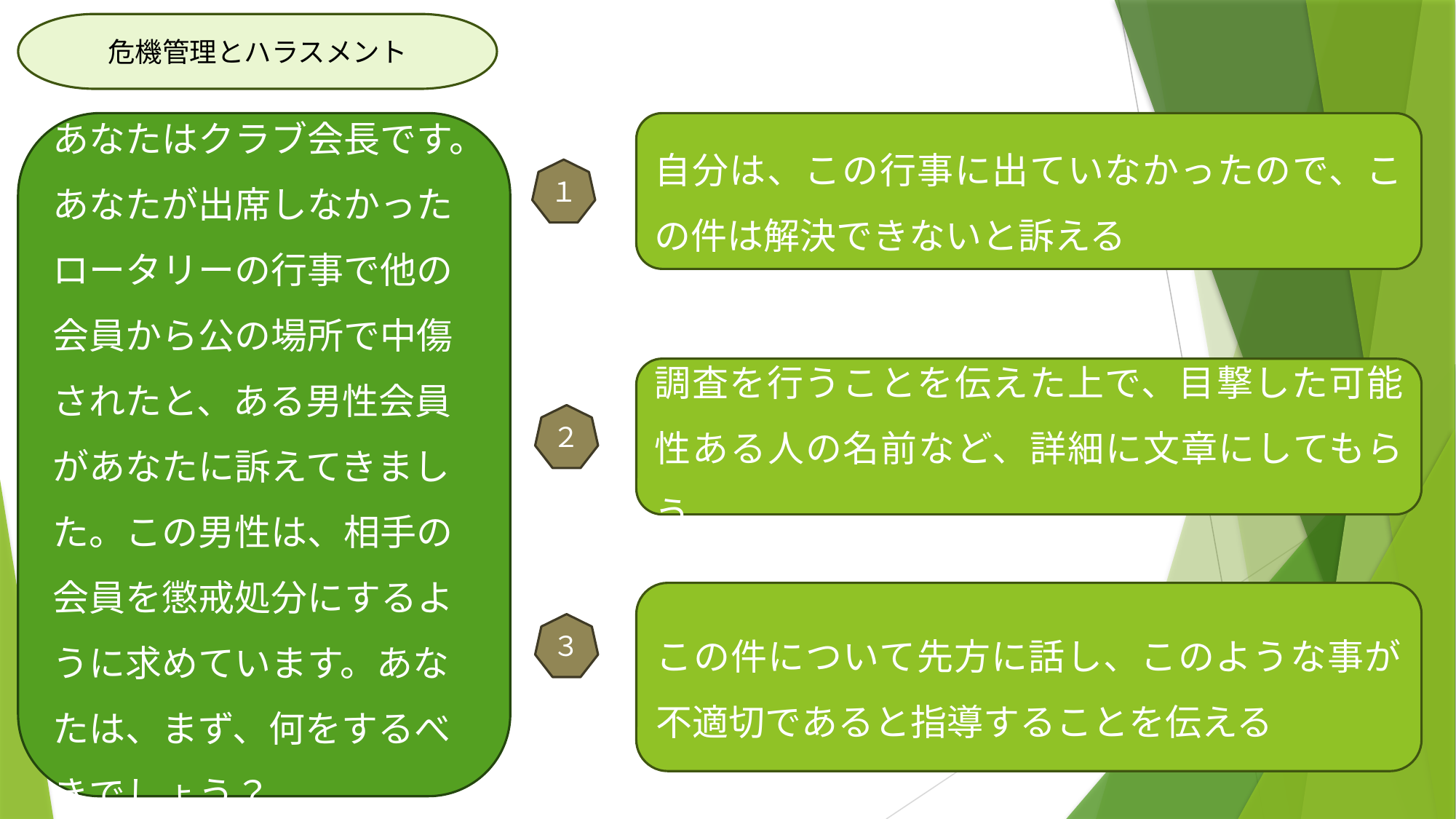

危機管理とハラスメント
あなたはクラブ会長です。あなたが出席しなかったロータリーの行事で他の会員から公の場所で中傷されたと、ある男性会員があなたに訴えてきました。この男性は、相手の会員を懲戒処分にするように求めています。あなたは、まず、何をするべきでしょう？
自分は、この行事に出ていなかったので、この件は解決できないと訴える
１
調査を行うことを伝えた上で、目撃した可能性ある人の名前など、詳細に文章にしてもらう
２
この件について先方に話し、このような事が不適切であると指導することを伝える
３